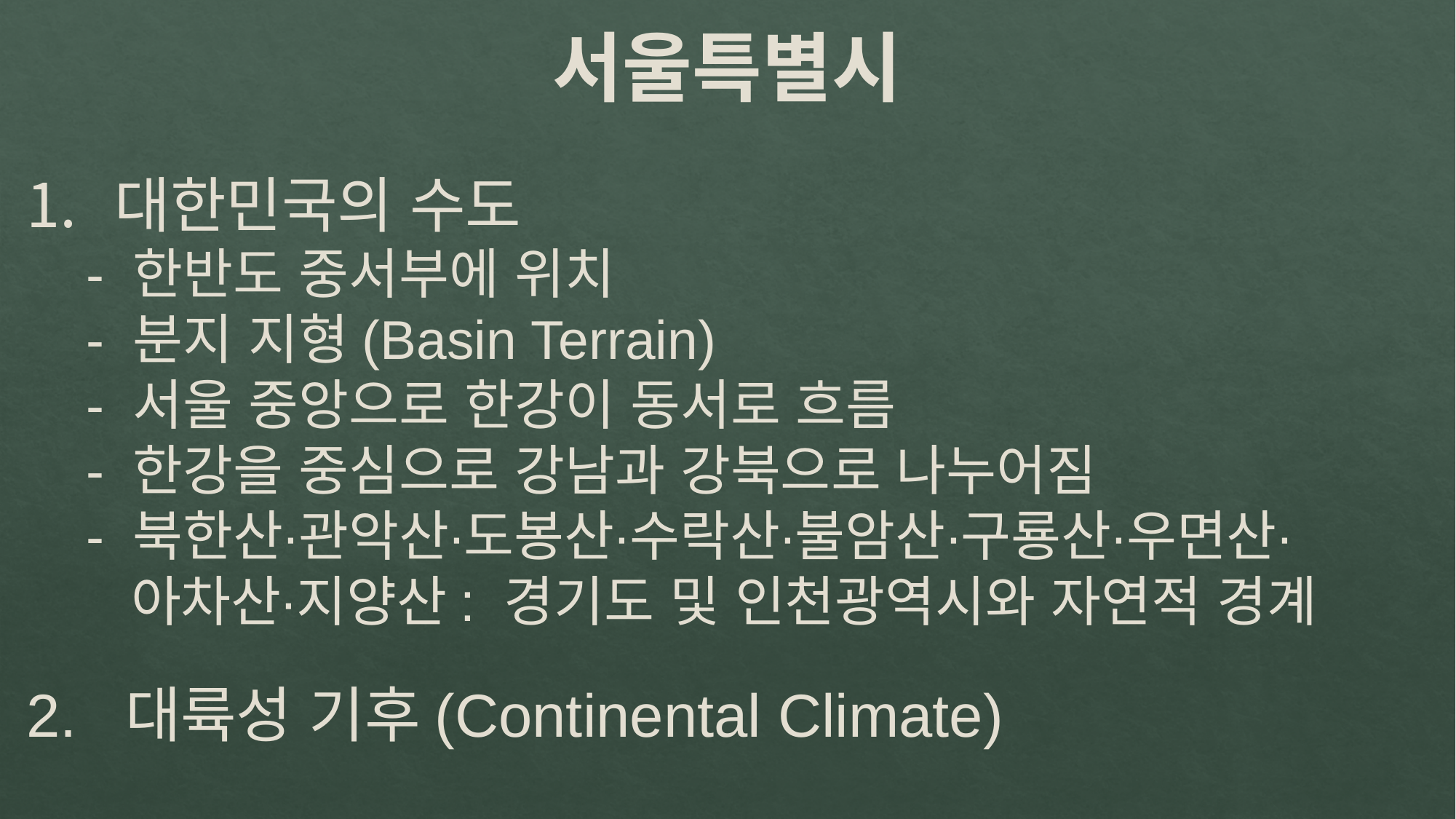

서울특별시
대한민국의 수도
    - 한반도 중서부에 위치
    - 분지 지형(Basin Terrain)
    - 서울 중앙으로 한강이 동서로 흐름
    - 한강을 중심으로 강남과 강북으로 나누어짐
    - 북한산∙관악산∙도봉산∙수락산∙불암산∙구룡산∙우면산∙
      아차산∙지양산: 경기도 및 인천광역시와 자연적 경계

2.  대륙성 기후(Continental Climate)